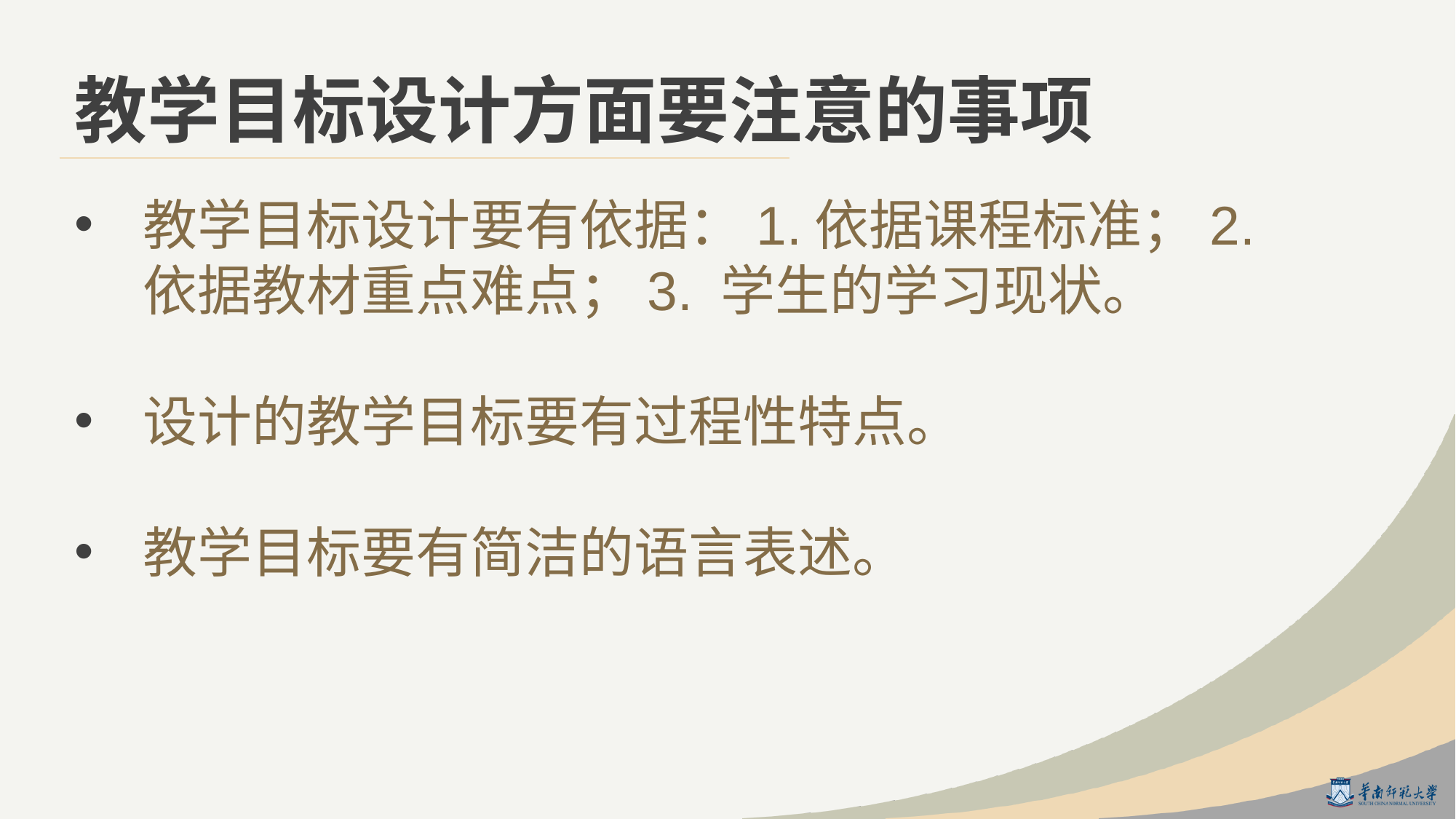

教学目标设计方面要注意的事项
教学目标设计要有依据：1.依据课程标准；2.依据教材重点难点；3. 学生的学习现状。

设计的教学目标要有过程性特点。

教学目标要有简洁的语言表述。